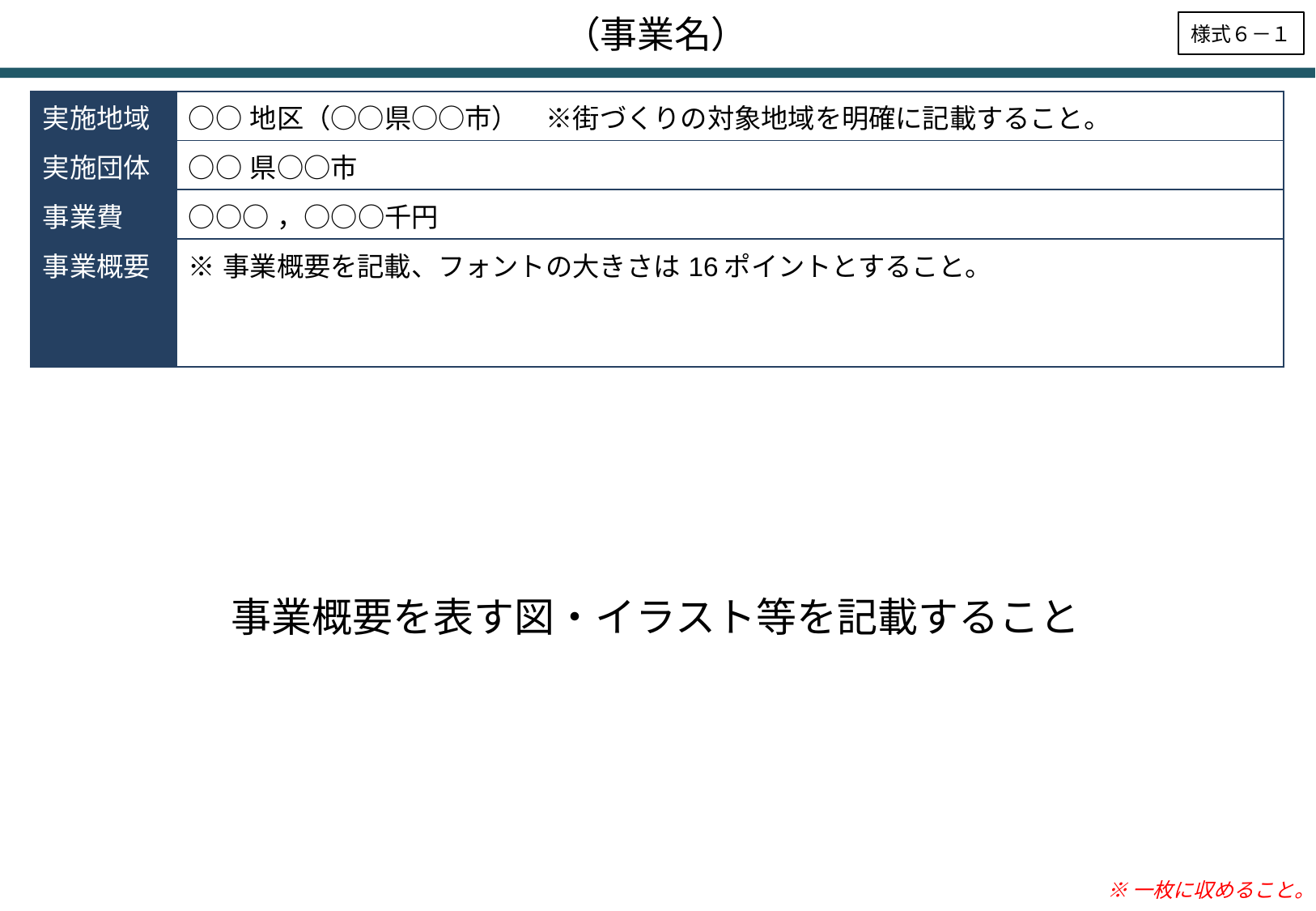

（事業名）
様式６－１

| 実施地域 | ○○地区（○○県○○市）　※街づくりの対象地域を明確に記載すること。 |
| --- | --- |
| 実施団体 | ○○県○○市 |
| 事業費 | ○○○，○○○千円 |
| 事業概要 | ※事業概要を記載、フォントの大きさは16ポイントとすること。 |
事業概要を表す図・イラスト等を記載すること
※一枚に収めること。